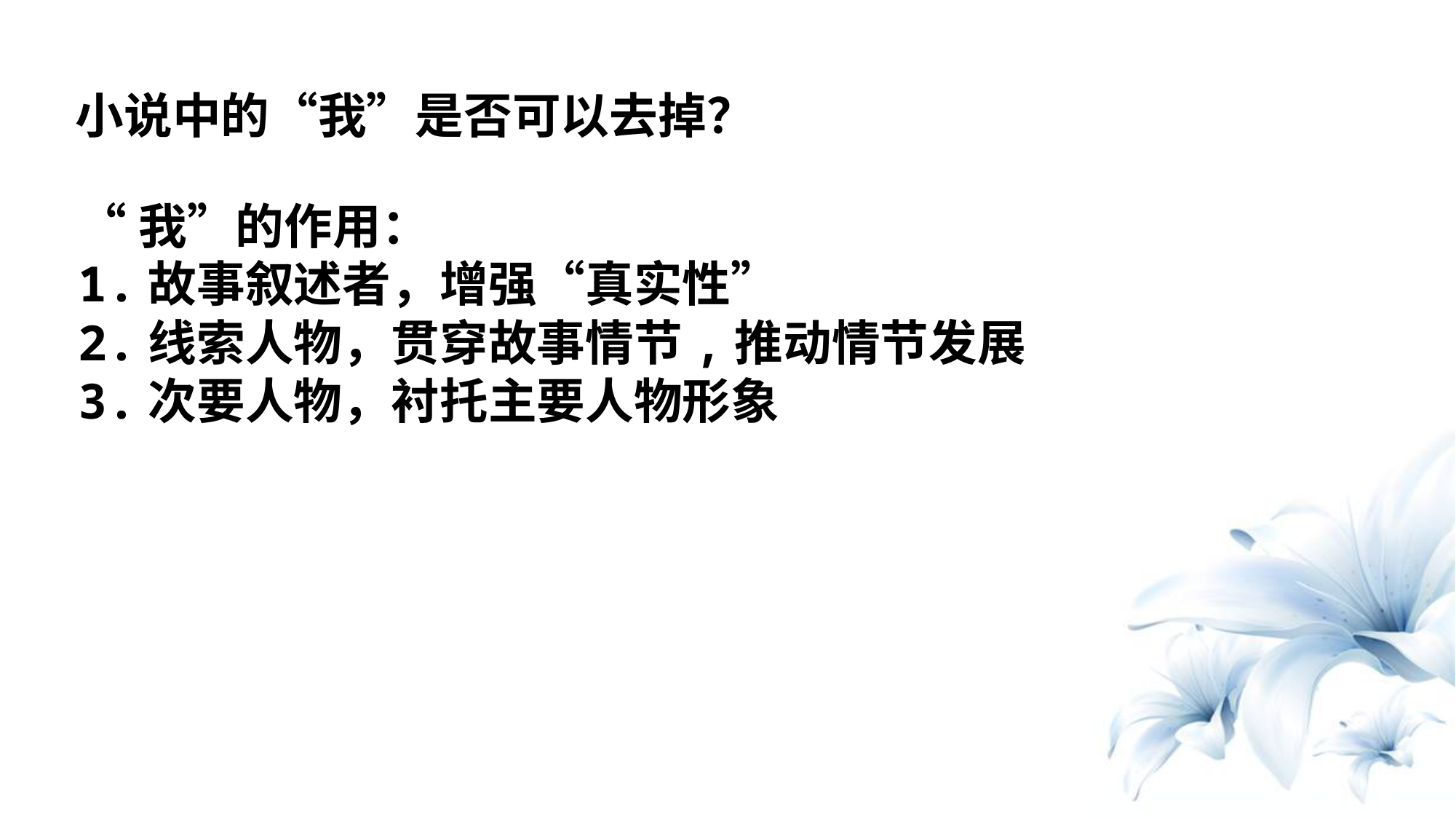

小说中的“我”是否可以去掉？
“我”的作用：
1.故事叙述者，增强“真实性”
2.线索人物，贯穿故事情节,推动情节发展
3.次要人物，衬托主要人物形象